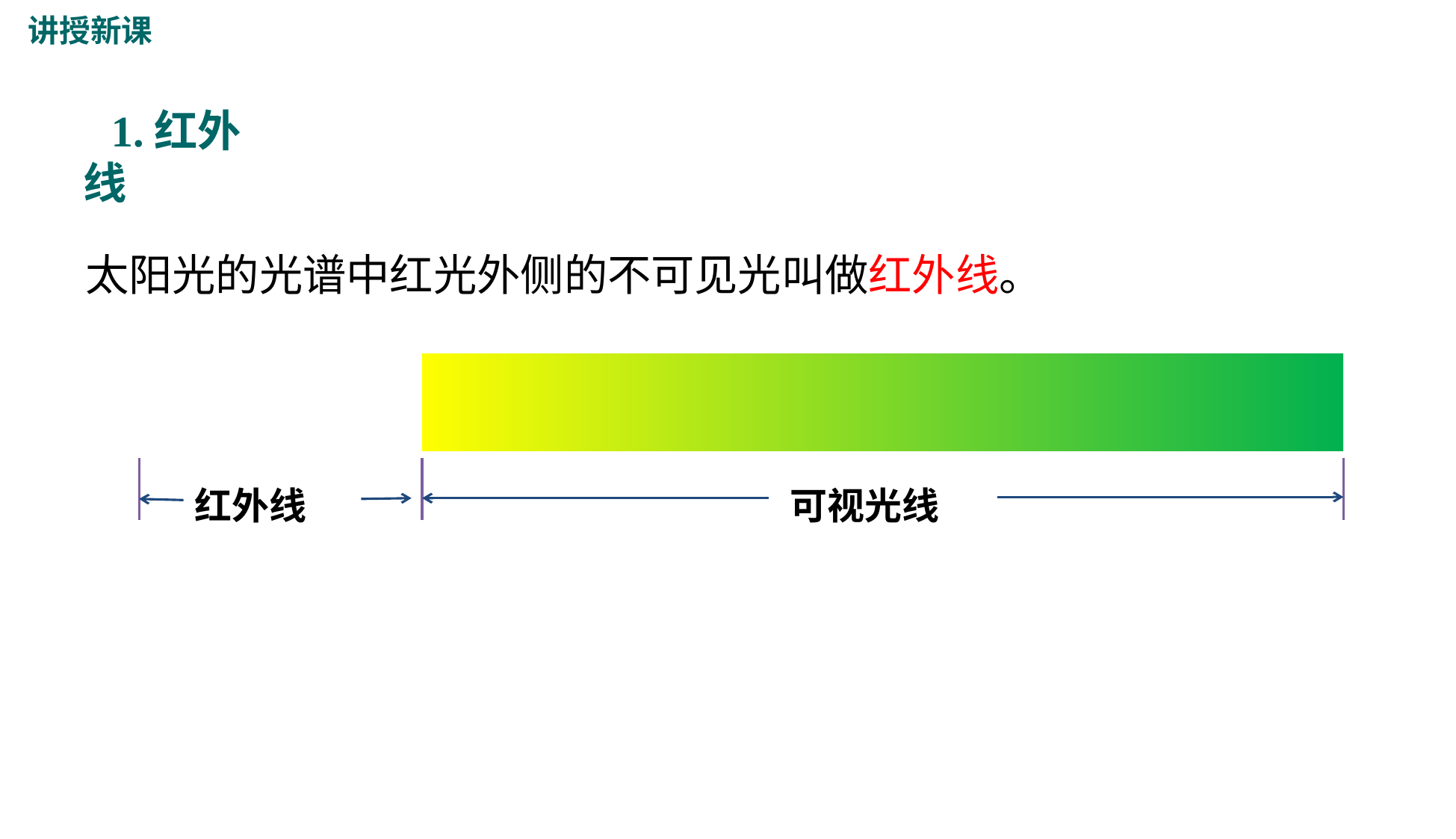

讲授新课
1.红外线
太阳光的光谱中红光外侧的不可见光叫做红外线。。

红外线
可视光线